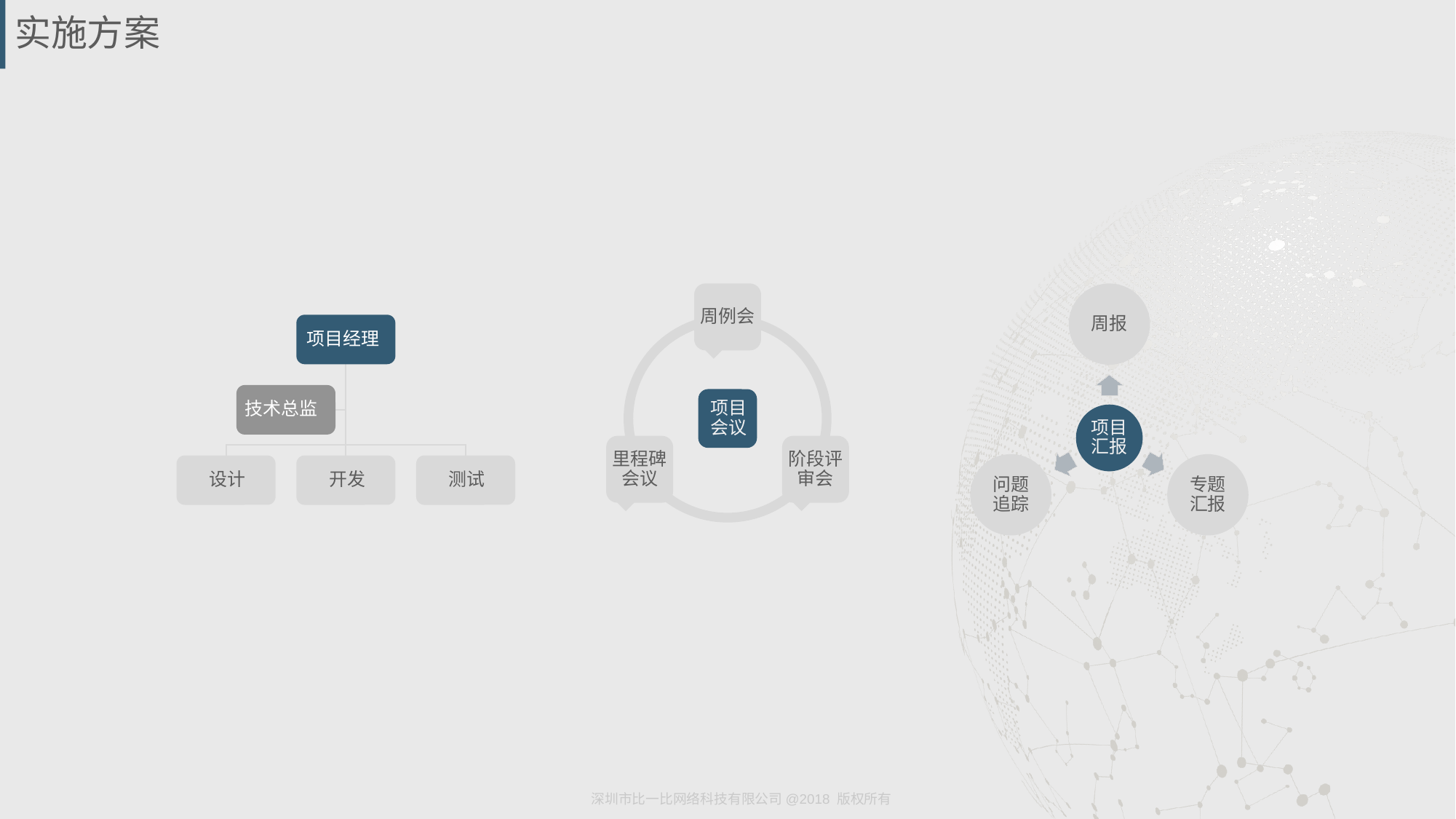

# 实施方案
项目会议
周例会
阶段评审会
里程碑会议
项目汇报

周报

专题汇报

问题追踪
项目经理
设计
开发
测试
技术总监